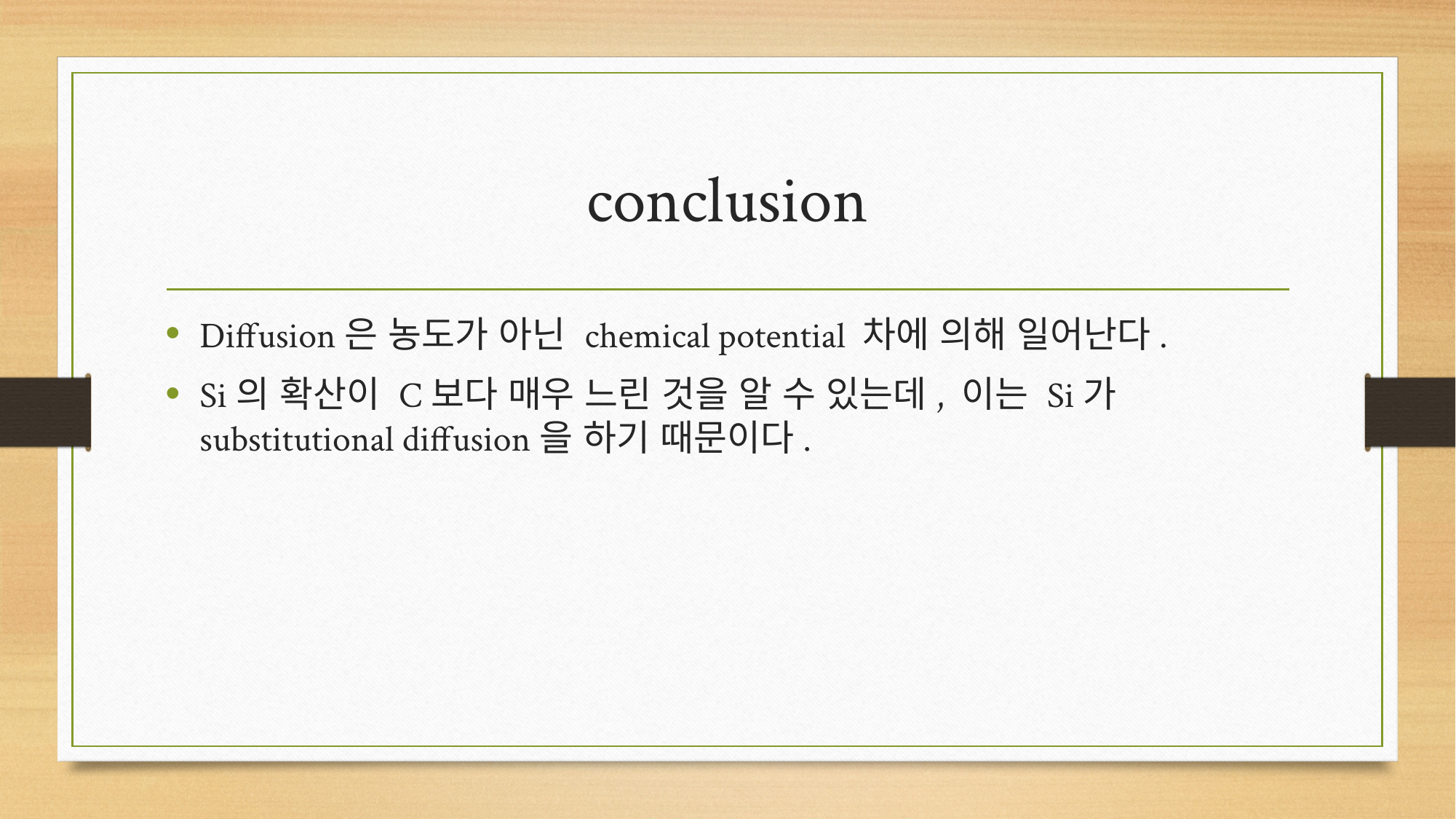

# conclusion
Diffusion은 농도가 아닌 chemical potential 차에 의해 일어난다.
Si의 확산이 C보다 매우 느린 것을 알 수 있는데, 이는 Si가 substitutional diffusion을 하기 때문이다.